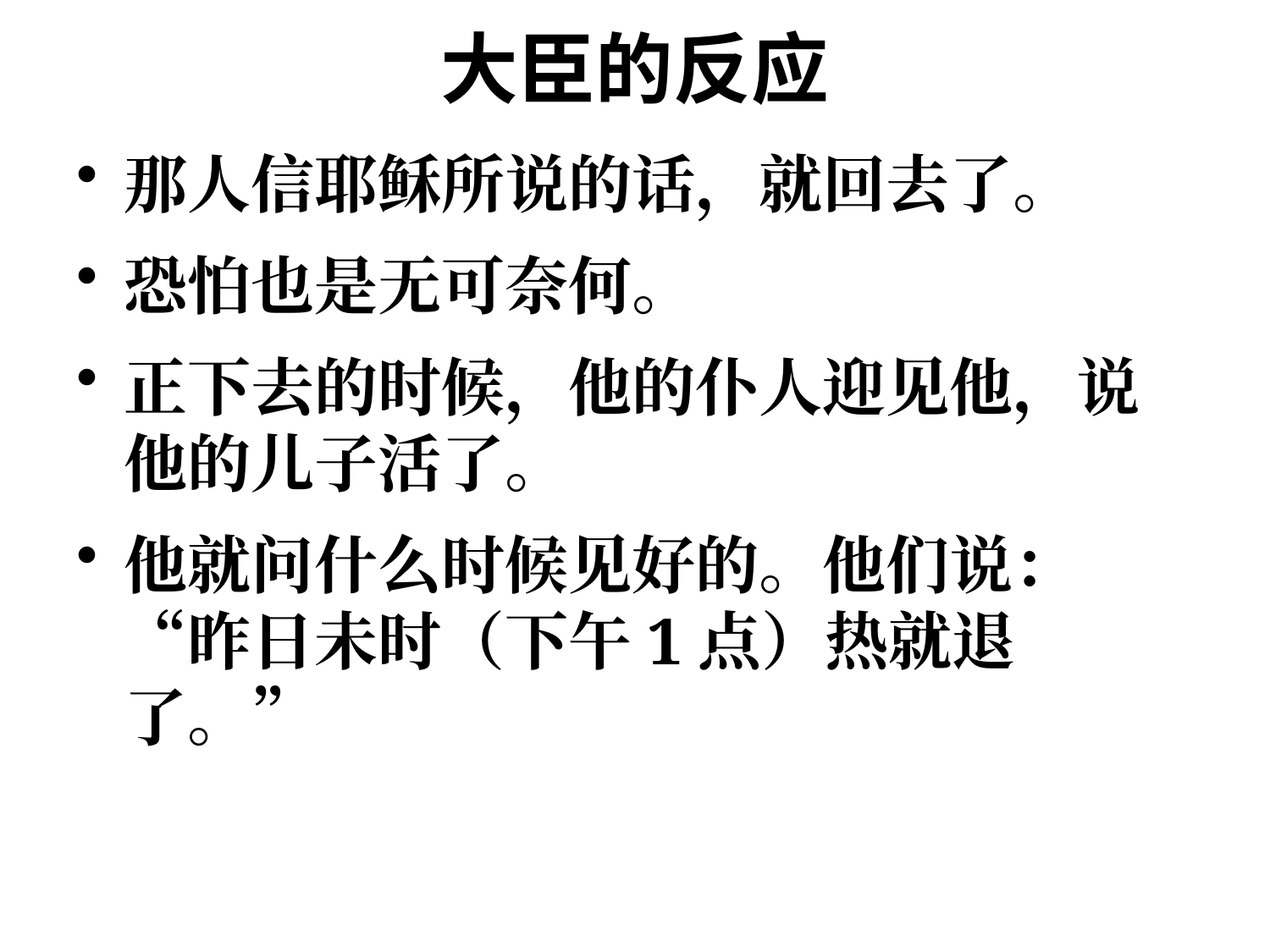

# 大臣的反应
那人信耶稣所说的话，就回去了。
恐怕也是无可奈何。
正下去的时候，他的仆人迎见他，说他的儿子活了。
他就问什么时候见好的。他们说：“昨日未时（下午1点）热就退了。”